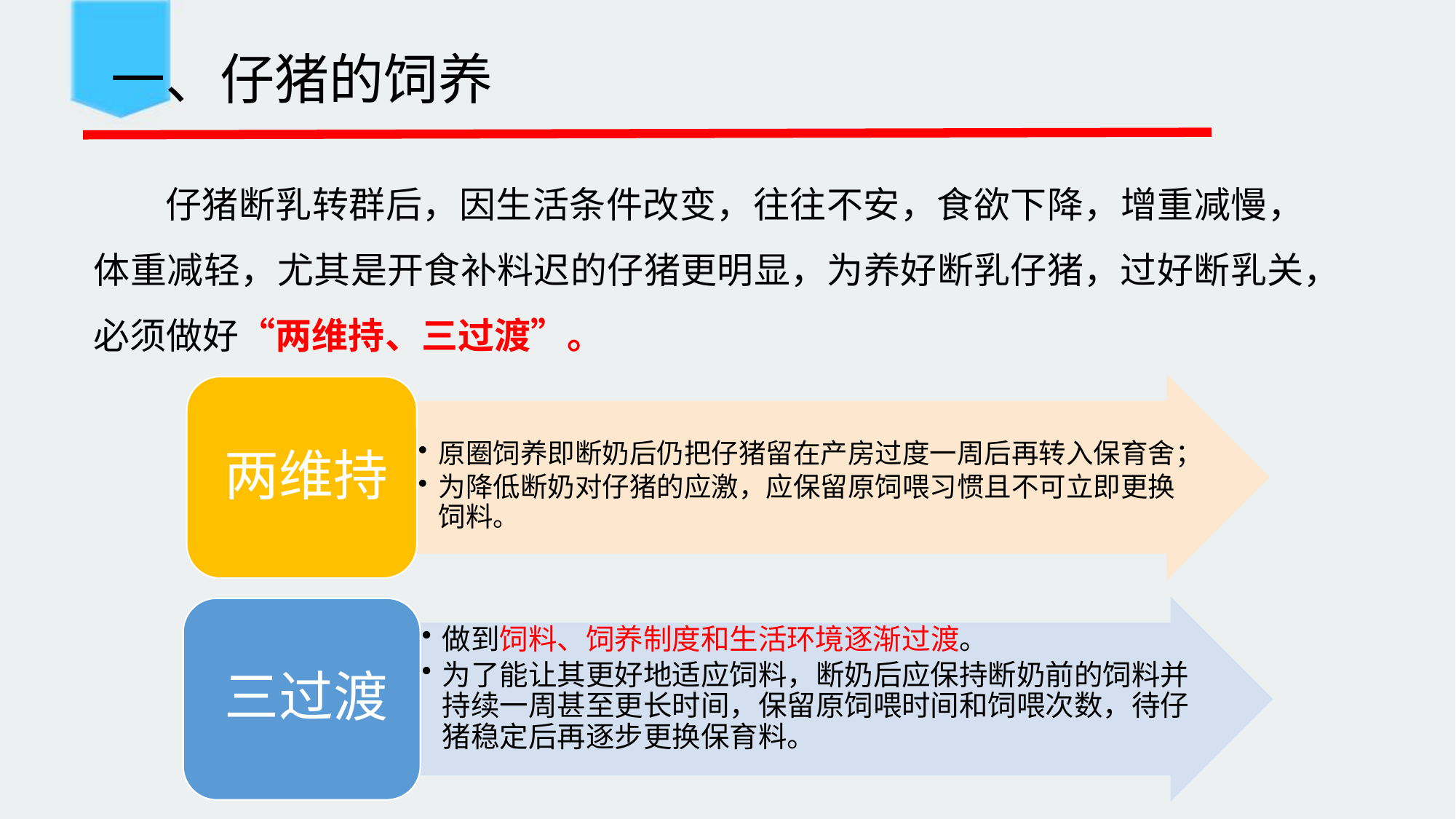

一、仔猪的饲养
     仔猪断乳转群后，因生活条件改变，往往不安，食欲下降，增重减慢，体重减轻，尤其是开食补料迟的仔猪更明显，为养好断乳仔猪，过好断乳关，必须做好“两维持、三过渡”。

原圈饲养即断奶后仍把仔猪留在产房过度一周后再转入保育舍；
为降低断奶对仔猪的应激，应保留原饲喂习惯且不可立即更换饲料。
两维持
做到饲料、饲养制度和生活环境逐渐过渡。
为了能让其更好地适应饲料，断奶后应保持断奶前的饲料并持续一周甚至更长时间，保留原饲喂时间和饲喂次数，待仔猪稳定后再逐步更换保育料。
三过渡